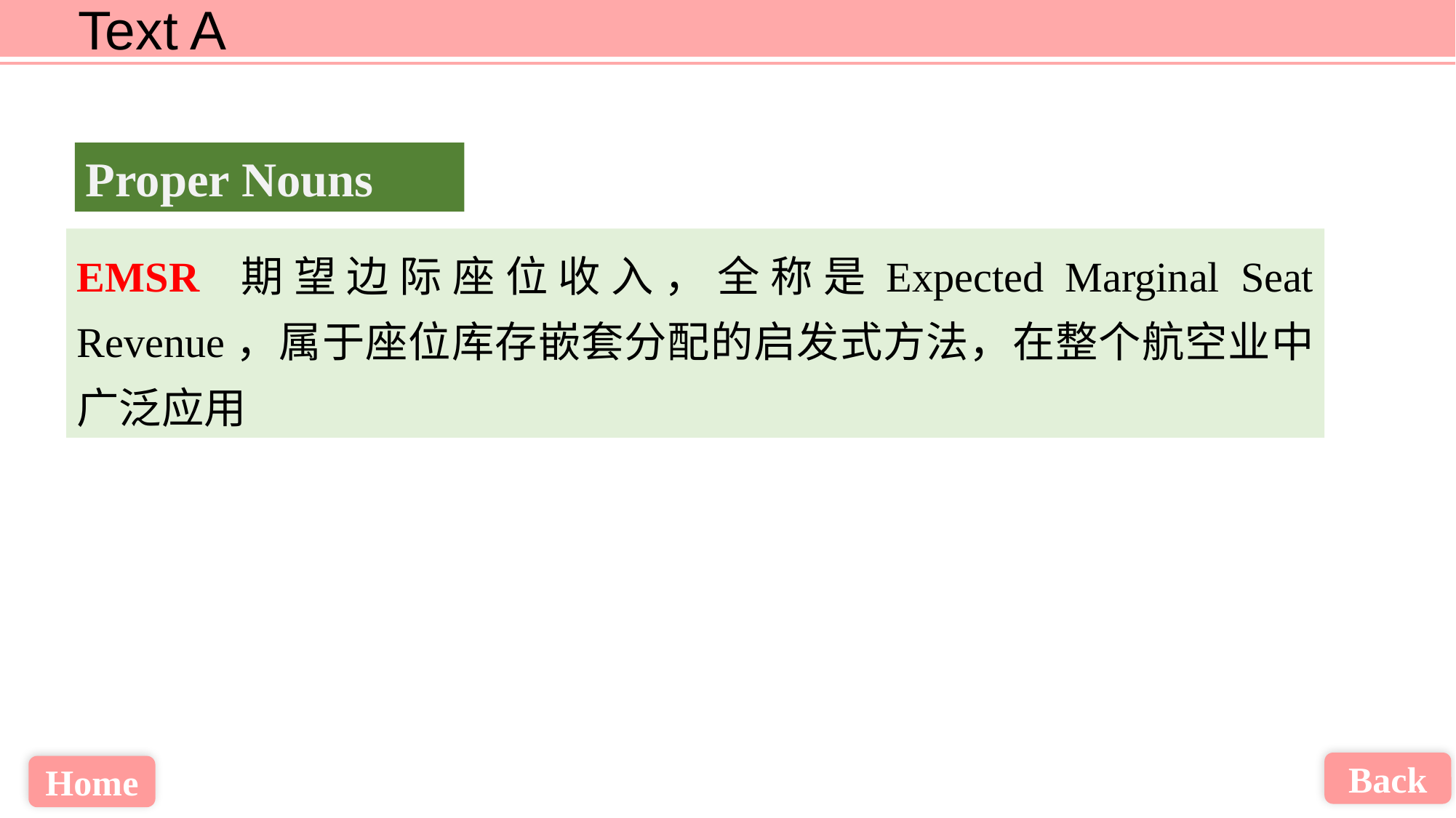

Proper Nouns
EMSR 期望边际座位收入，全称是Expected Marginal Seat Revenue，属于座位库存嵌套分配的启发式方法，在整个航空业中广泛应用
Back